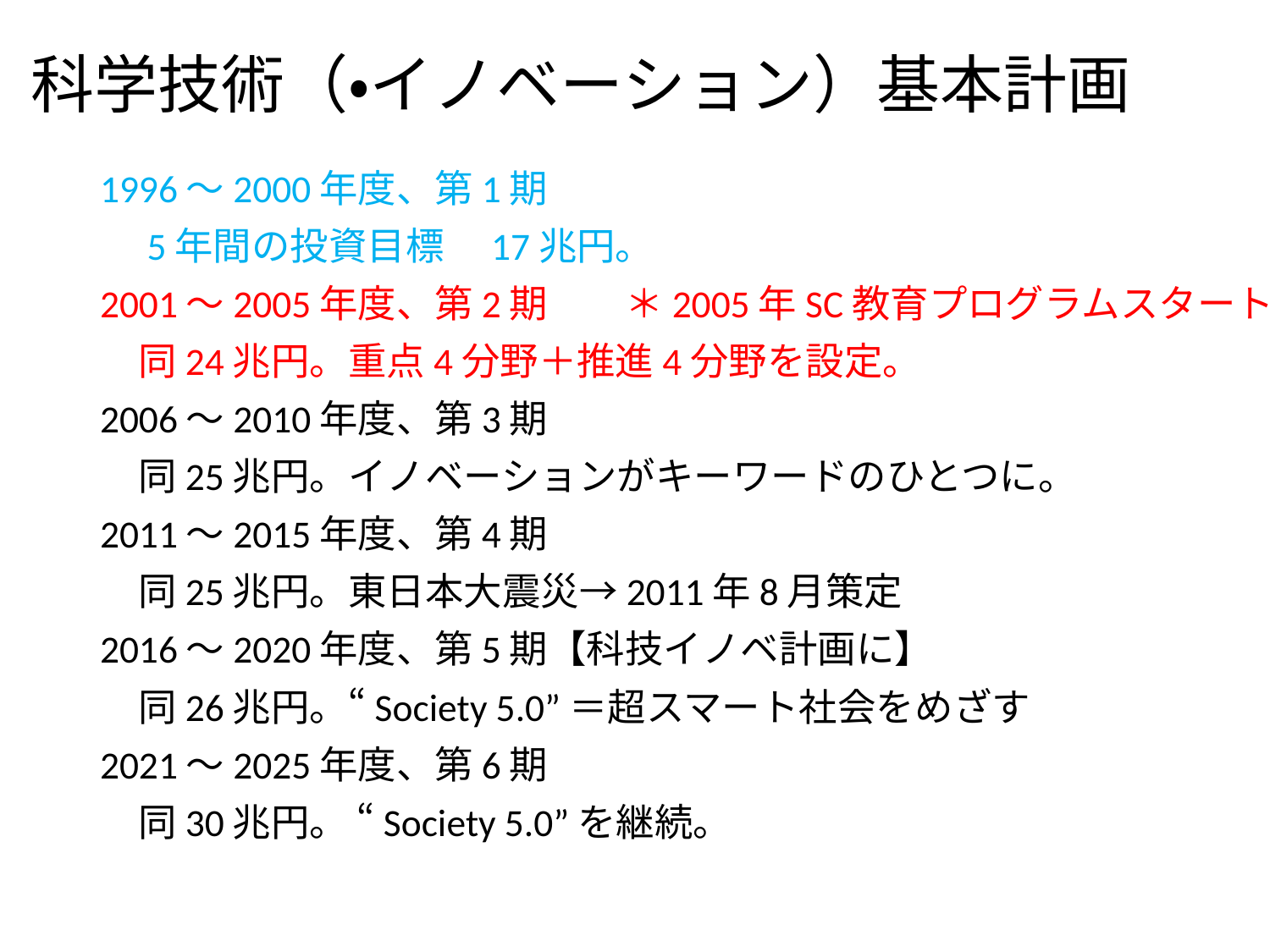

# 科学技術（・イノベーション）基本計画
1996～2000年度、第1期
　5年間の投資目標　17兆円。
2001～2005年度、第2期　　＊2005年SC教育プログラムスタート
　同24兆円。重点4分野＋推進4分野を設定。
2006～2010年度、第3期
　同25兆円。イノベーションがキーワードのひとつに。
2011～2015年度、第4期
　同25兆円。東日本大震災→2011年8月策定
2016～2020年度、第5期【科技イノベ計画に】
　同26兆円。“Society 5.0”＝超スマート社会をめざす
2021～2025年度、第6期
　同30兆円。 “Society 5.0”を継続。